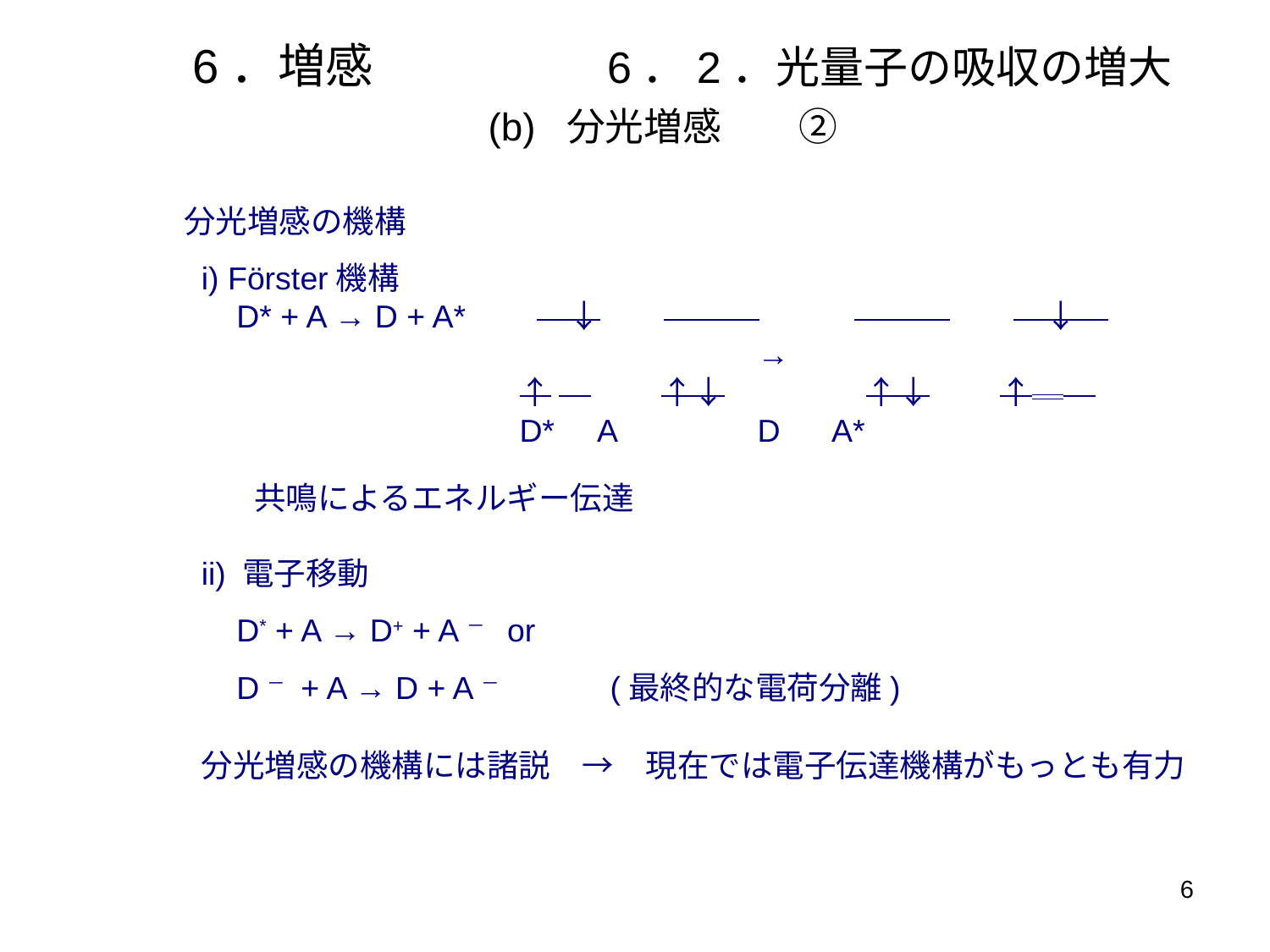

# 6．増感　　　　   6．2．光量子の吸収の増大 (b)  分光増感　　②
分光増感の機構
i) Fӧrster機構
D* + A → D + A*　　　↓　　　　　　　　　　　　　　↓
	→
↑　　　 ↑↓　　　　  ↑↓　　 ↑
D*     A       　　D      A*
共鳴によるエネルギー伝達
ii) 電子移動
D* + A → D+ + A－  or
D－ + A → D + A－ 　　　(最終的な電荷分離)
分光増感の機構には諸説　→　現在では電子伝達機構がもっとも有力

6